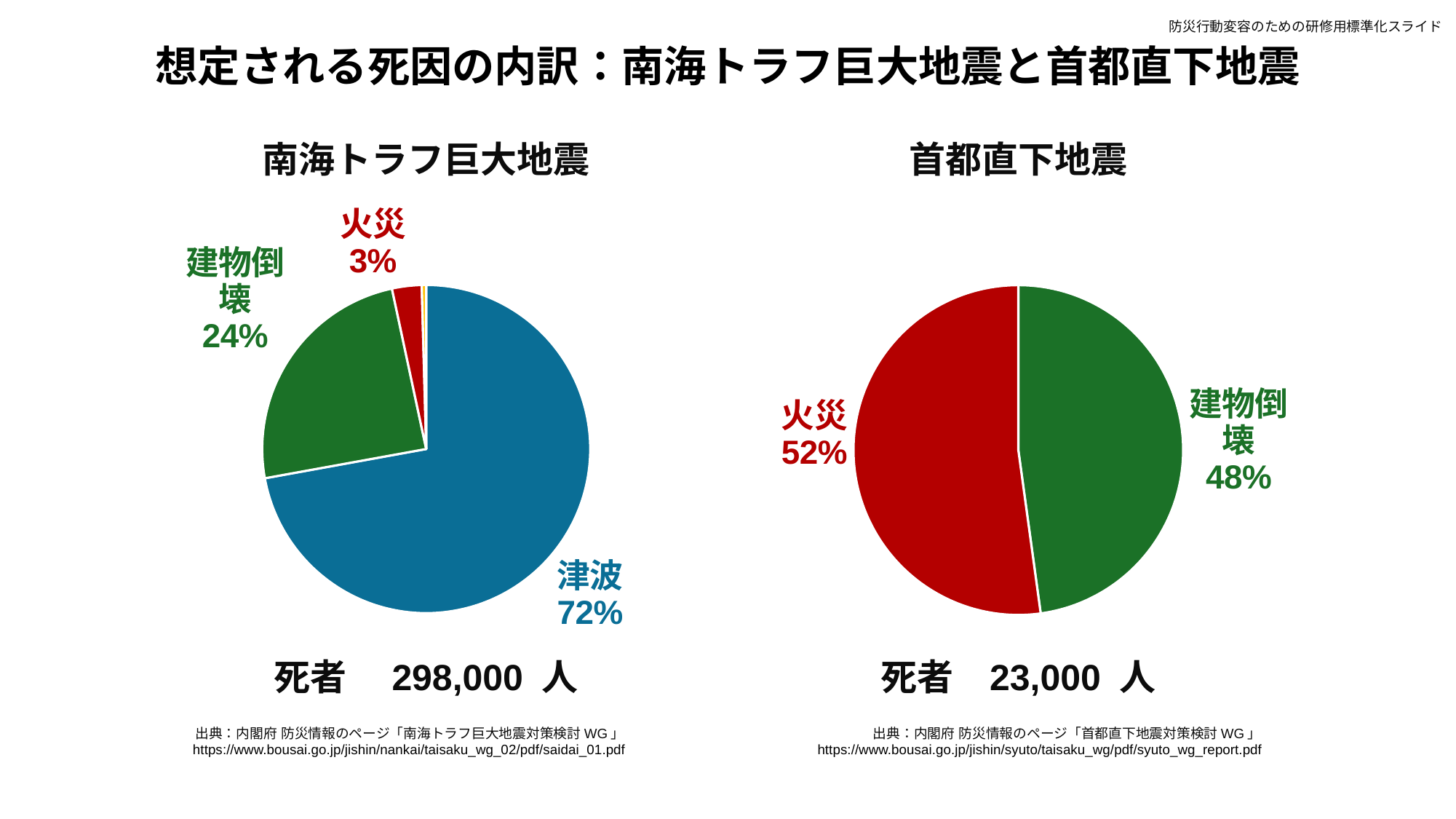

防災行動変容のための研修用標準化スライド
想定される死因の内訳：南海トラフ巨大地震と首都直下地震

### Chart

| Category | ％ |
|---|---|
| 津波 | 0.7214765100671141 |
| 建物倒壊 | 0.24496644295302014 |
| 火災 | 0.02919463087248322 |
| その他 | 0.00436241610738255 |

### Chart

| Category | ％ | ％ |
|---|---|---|
| 建物倒壊 | 0.4782608695652174 | 0.4782608695652174 |
| 火災 | 0.5217391304347826 | 0.5217391304347826 |
南海トラフ巨大地震
首都直下地震
死者　298,000 人
死者	23,000 人
出典：内閣府 防災情報のページ「南海トラフ巨大地震対策検討WG」
https://www.bousai.go.jp/jishin/nankai/taisaku_wg_02/pdf/saidai_01.pdf
出典：内閣府 防災情報のページ「首都直下地震対策検討WG」
https://www.bousai.go.jp/jishin/syuto/taisaku_wg/pdf/syuto_wg_report.pdf